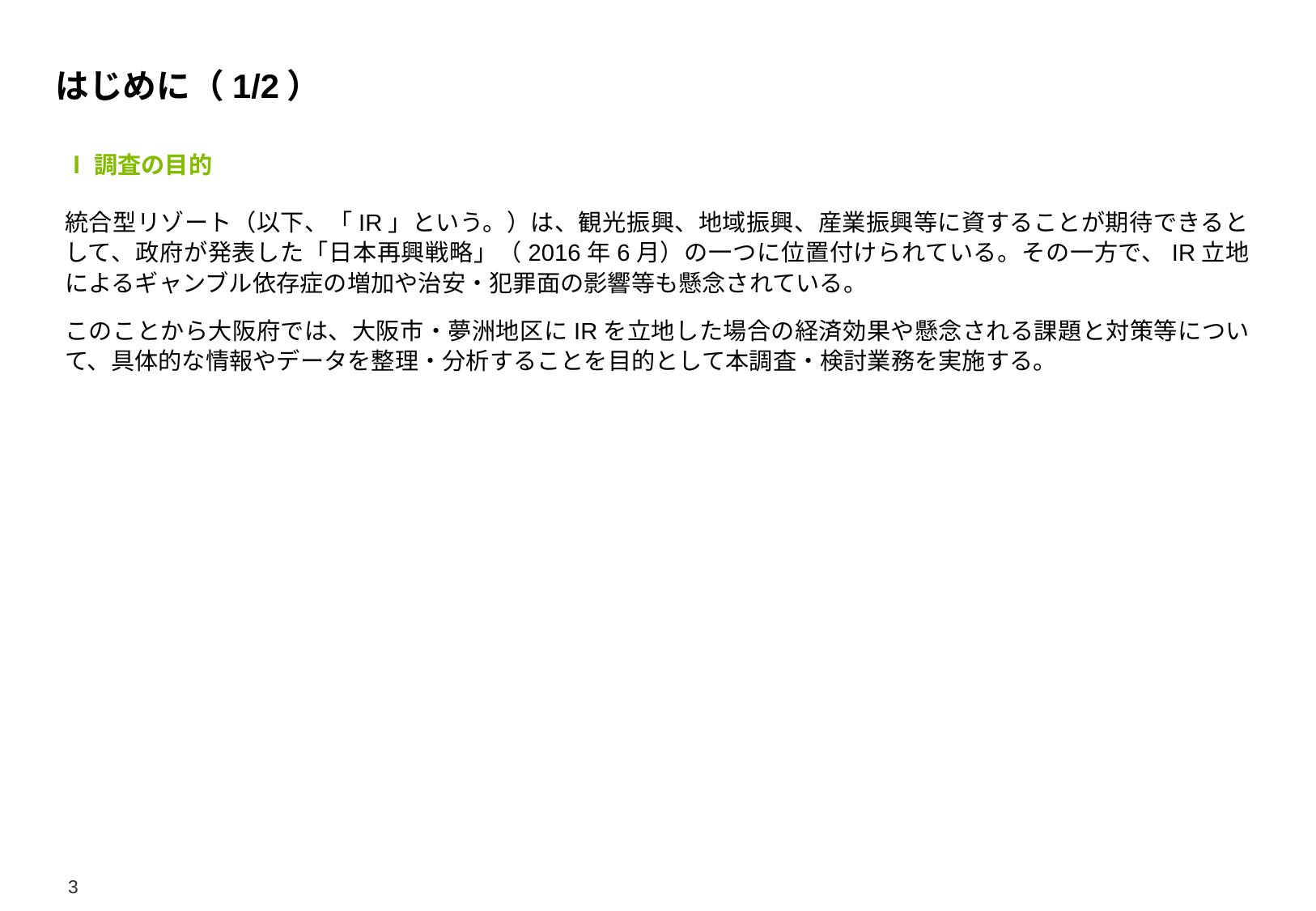

# はじめに（1/2）
Ⅰ調査の目的
統合型リゾート（以下、「IR」という。）は、観光振興、地域振興、産業振興等に資することが期待できるとして、政府が発表した「日本再興戦略」（2016年6月）の一つに位置付けられている。その一方で、IR立地によるギャンブル依存症の増加や治安・犯罪面の影響等も懸念されている。
このことから大阪府では、大阪市・夢洲地区にIRを立地した場合の経済効果や懸念される課題と対策等について、具体的な情報やデータを整理・分析することを目的として本調査・検討業務を実施する。
3